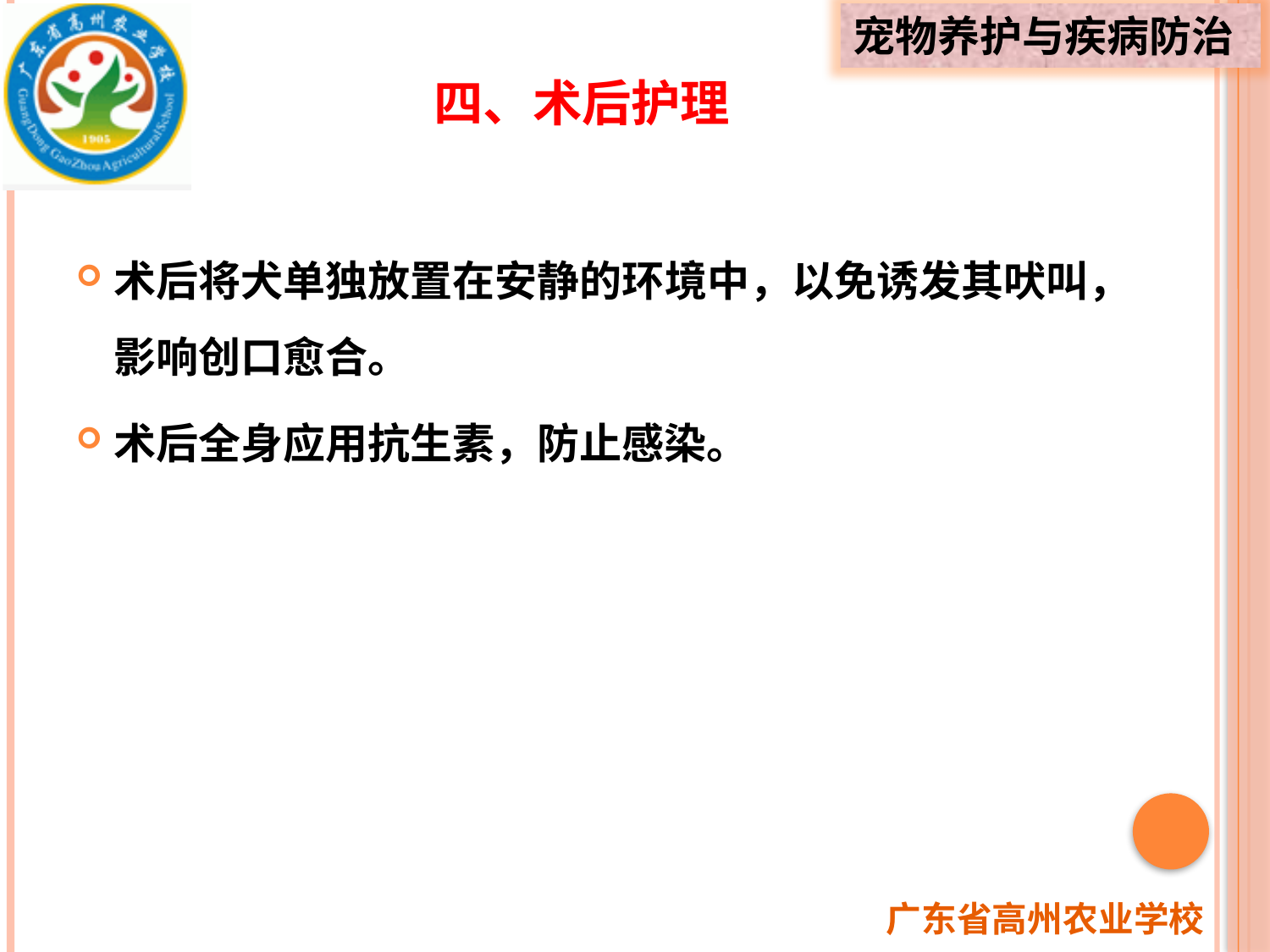

# 四、术后护理
术后将犬单独放置在安静的环境中，以免诱发其吠叫，影响创口愈合。
术后全身应用抗生素，防止感染。